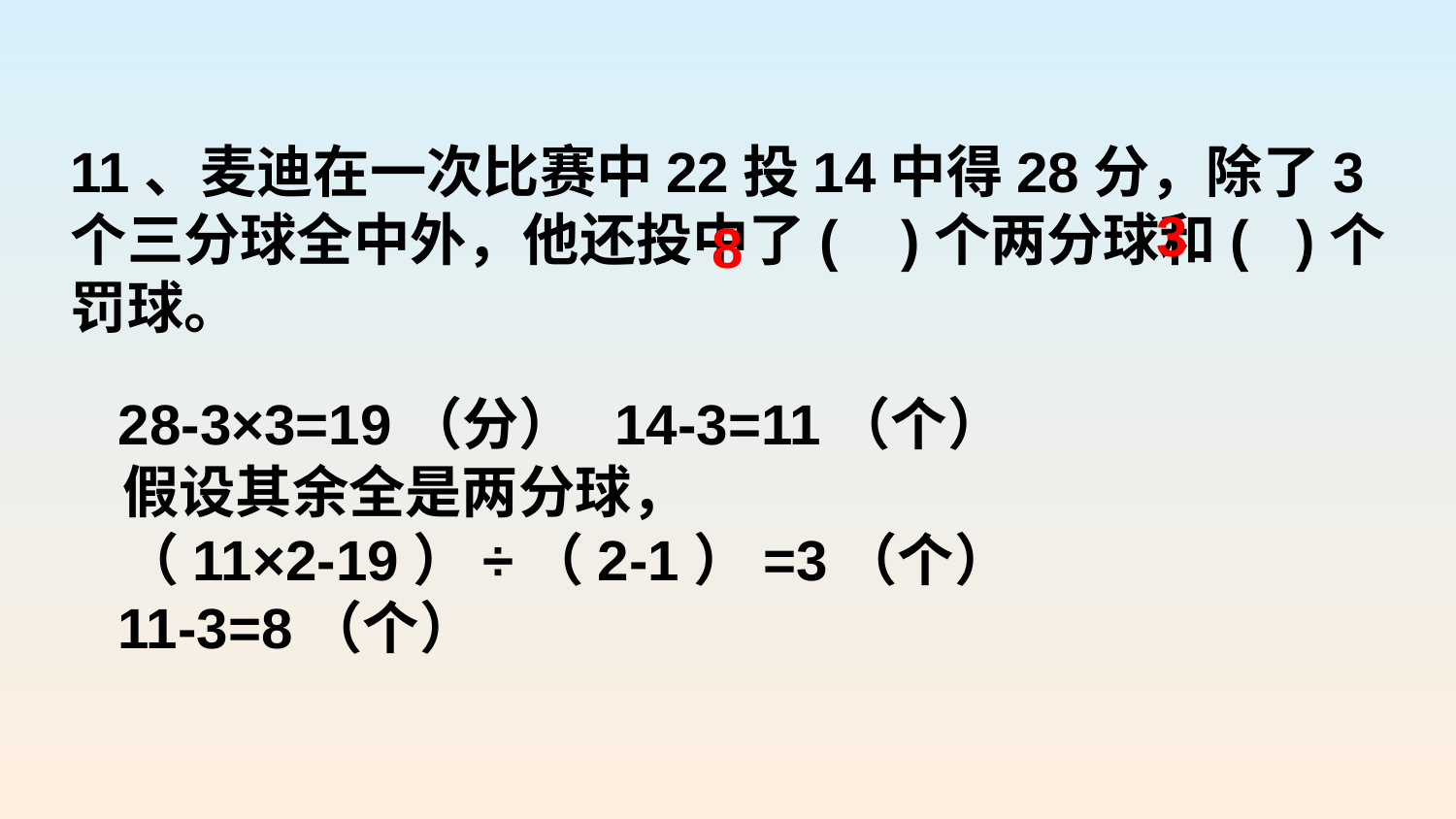

11、麦迪在一次比赛中22投14中得28分，除了3个三分球全中外，他还投中了(    )个两分球和(   )个罚球。

   28-3×3=19（分）  14-3=11（个）
   假设其余全是两分球，
   （11×2-19）÷（2-1）=3（个）
   11-3=8（个）
3
8